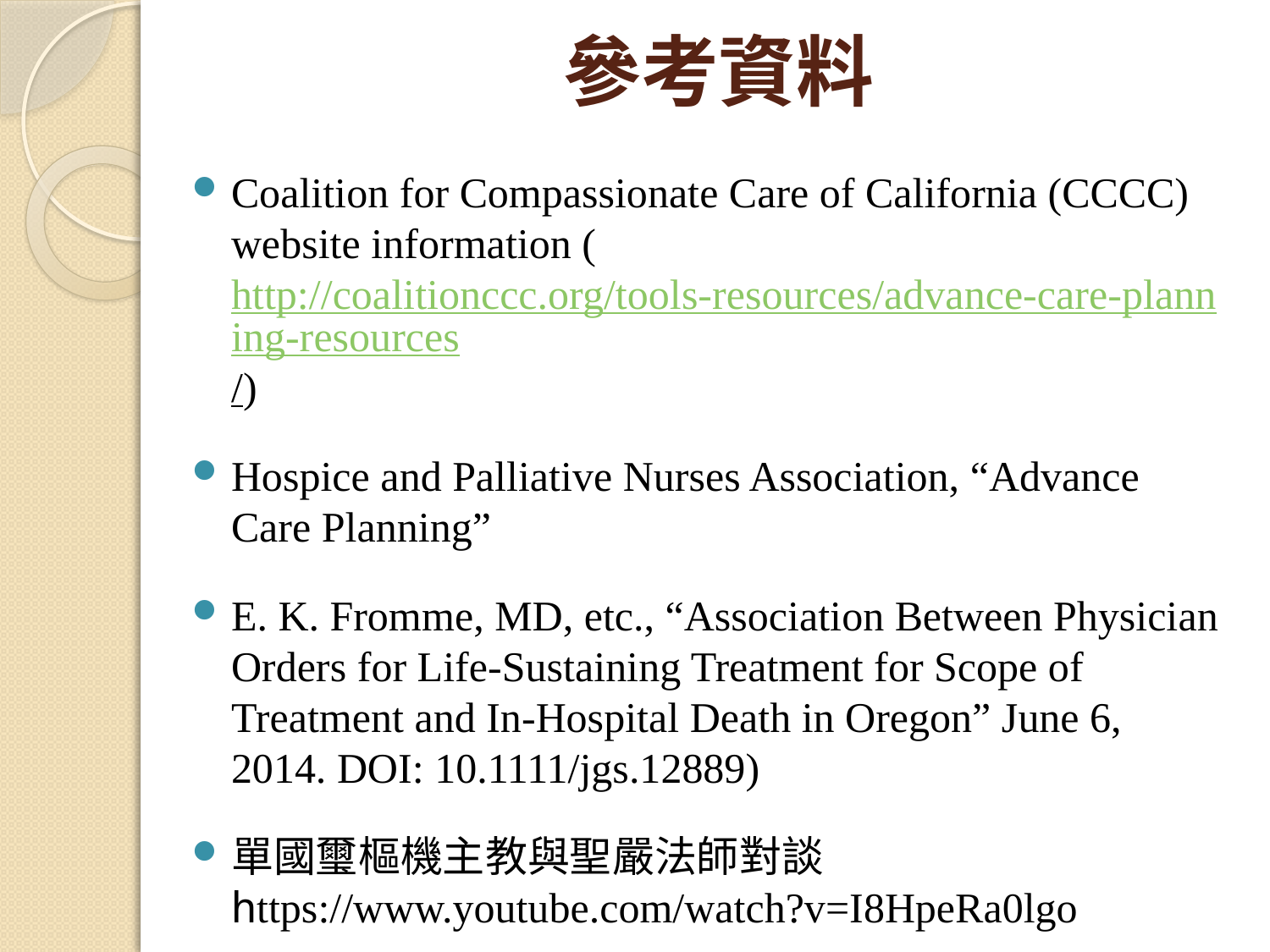

# 參考資料
Coalition for Compassionate Care of California (CCCC) website information (http://coalitionccc.org/tools-resources/advance-care-planning-resources/)

Hospice and Palliative Nurses Association, “Advance Care Planning”

E. K. Fromme, MD, etc., “Association Between Physician Orders for Life-Sustaining Treatment for Scope of Treatment and In-Hospital Death in Oregon” June 6, 2014. DOI: 10.1111/jgs.12889)

單國璽樞機主教與聖嚴法師對談 https://www.youtube.com/watch?v=I8HpeRa0lgo